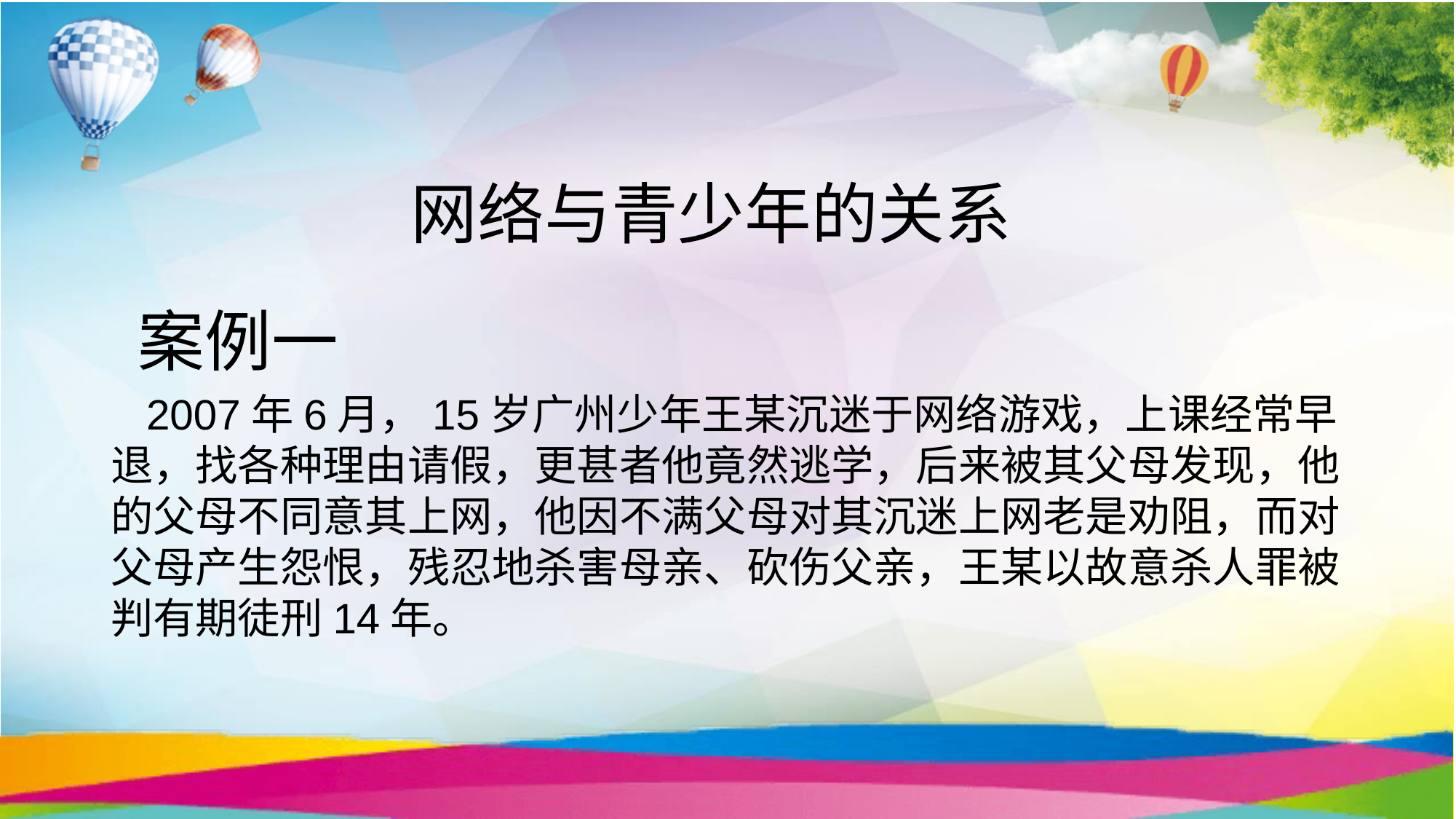

网络与青少年的关系
案例一
   2007年6月，15岁广州少年王某沉迷于网络游戏，上课经常早退，找各种理由请假，更甚者他竟然逃学，后来被其父母发现，他的父母不同意其上网，他因不满父母对其沉迷上网老是劝阻，而对父母产生怨恨，残忍地杀害母亲、砍伤父亲，王某以故意杀人罪被判有期徒刑14年。